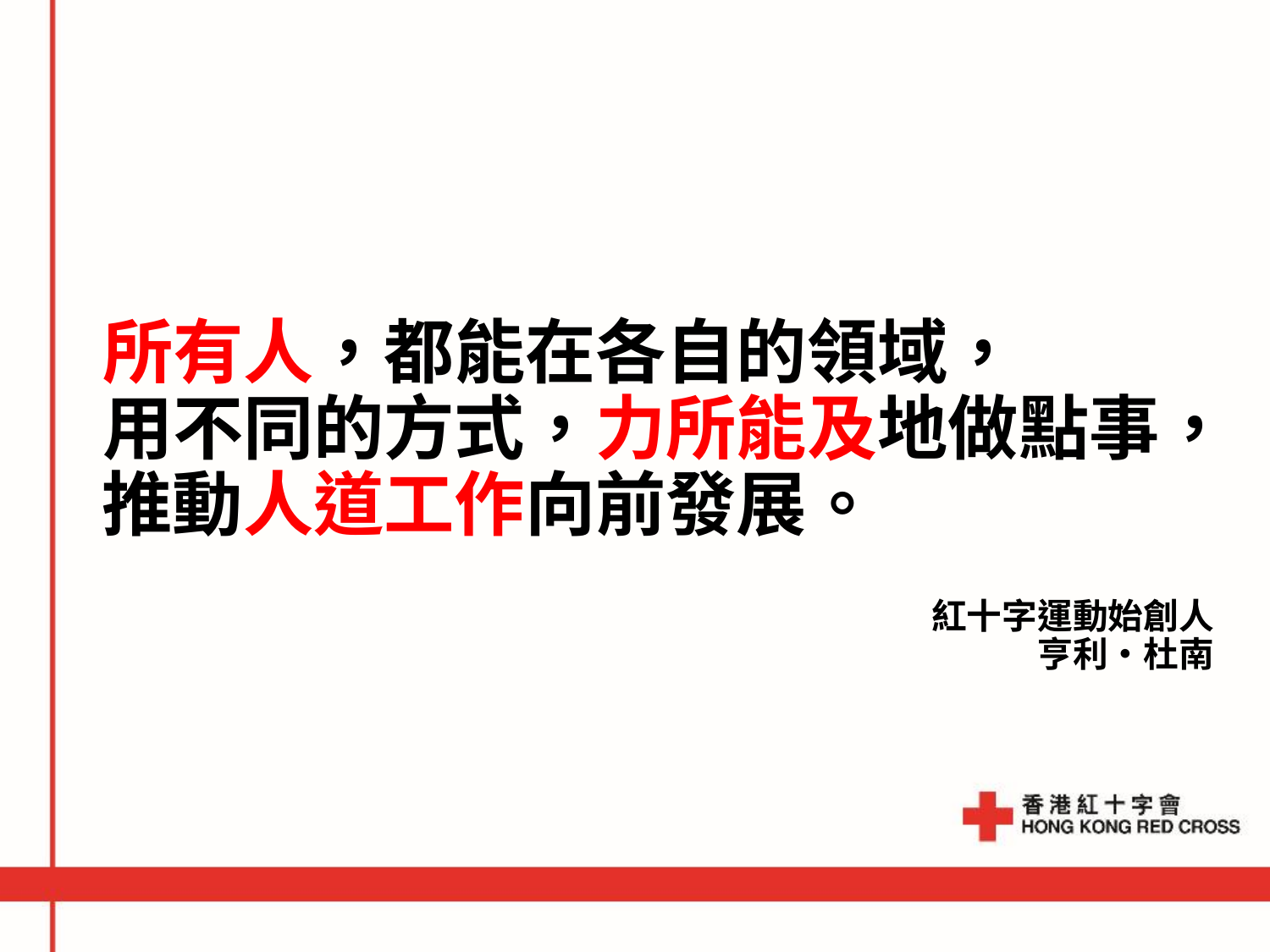

#
　所有人，都能在各自的領域，
　用不同的方式，力所能及地做點事，
　推動人道工作向前發展。

紅十字運動始創人
亨利‧杜南